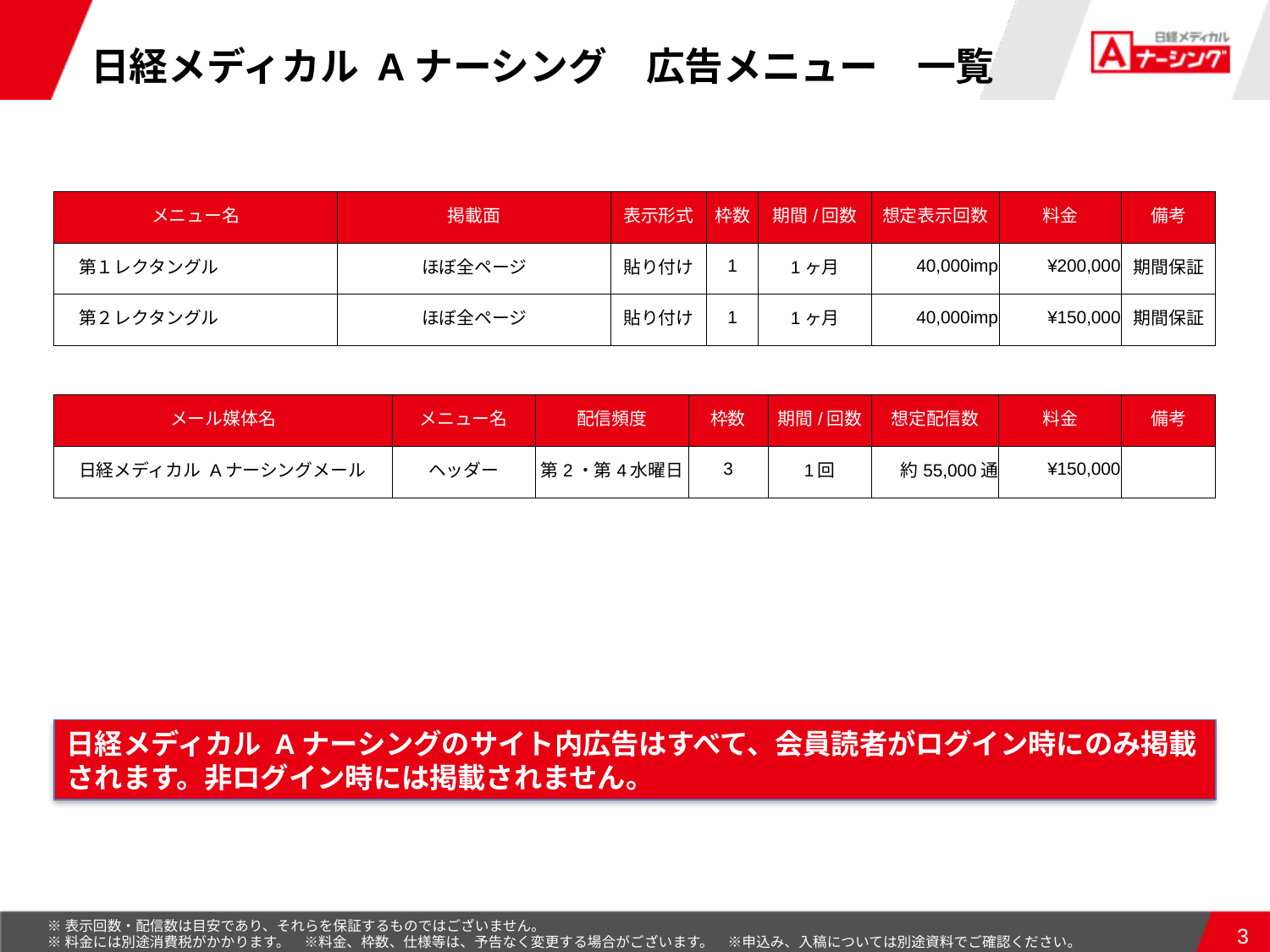

日経メディカル Aナーシング　広告メニュー　一覧
| メニュー名 | 掲載面 | 表示形式 | 枠数 | 期間/回数 | 想定表示回数 | 料金 | 備考 |
| --- | --- | --- | --- | --- | --- | --- | --- |
| 第１レクタングル | ほぼ全ページ | 貼り付け | 1 | 1ヶ月 | 40,000imp | ¥200,000 | 期間保証 |
| 第２レクタングル | ほぼ全ページ | 貼り付け | 1 | 1ヶ月 | 40,000imp | ¥150,000 | 期間保証 |
| メール媒体名 | メニュー名 | 配信頻度 | 枠数 | 期間/回数 | 想定配信数 | 料金 | 備考 |
| --- | --- | --- | --- | --- | --- | --- | --- |
| 日経メディカル Aナーシングメール | ヘッダー | 第2・第4水曜日 | 3 | 1回 | 約55,000通 | ¥150,000 |  |
日経メディカル Aナーシングのサイト内広告はすべて、会員読者がログイン時にのみ掲載されます。非ログイン時には掲載されません。